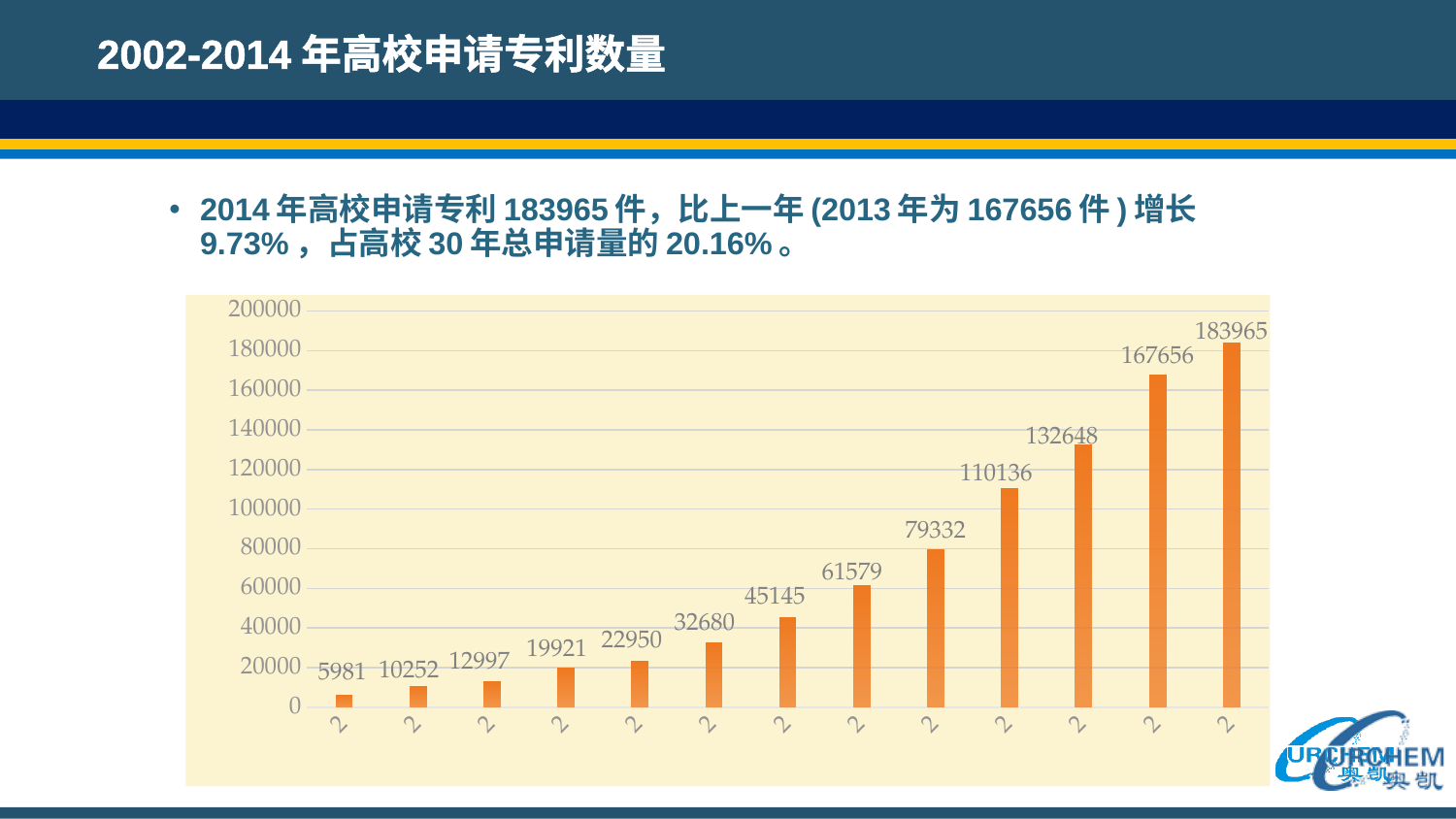

# 2002-2014年高校申请专利数量
2014年高校申请专利183965件，比上一年(2013年为167656件)增长9.73%，占高校30年总申请量的20.16%。

### Chart

| Category | 申请 |
|---|---|
| 2002年 | 5981.0 |
| 2003年 | 10252.0 |
| 2004年 | 12997.0 |
| 2005年 | 19921.0 |
| 2006年 | 22950.0 |
| 2007年 | 32680.0 |
| 2008年 | 45145.0 |
| 2009年 | 61579.0 |
| 2010年 | 79332.0 |
| 2011年 | 110136.0 |
| 2012年 | 132648.0 |
| 2013年 | 167656.0 |
| 2014年 | 183965.0 |